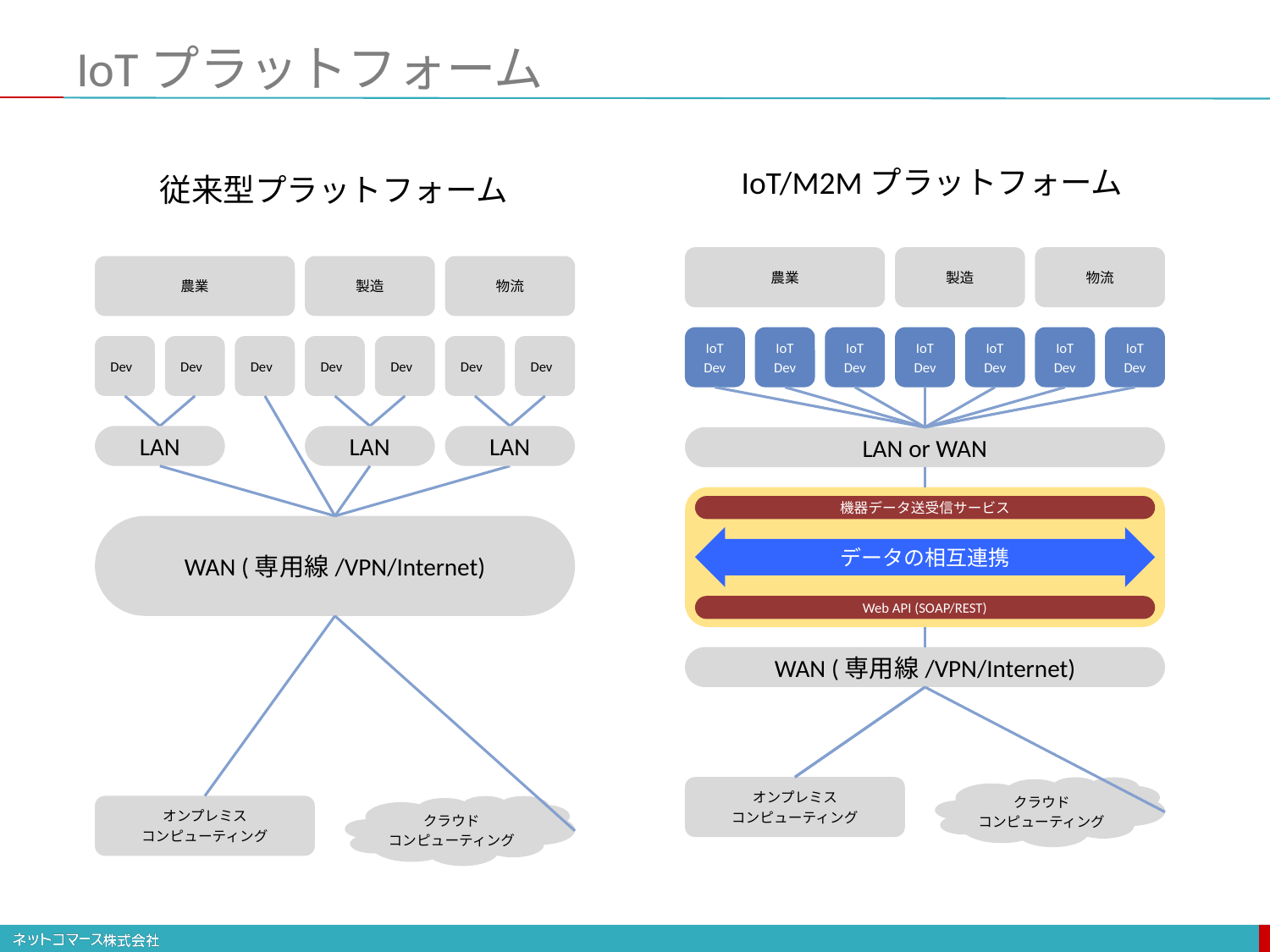

# IoTプラットフォーム
IoT/M2Mプラットフォーム
農業
製造
物流
IoT
Dev
IoT
Dev
IoT
Dev
IoT
Dev
IoT
Dev
IoT
Dev
IoT
Dev
LAN or WAN

機器データ送受信サービス
データの相互連携
Web API (SOAP/REST)
WAN (専用線/VPN/Internet)
オンプレミス
コンピューティング

クラウド
コンピューティング
従来型プラットフォーム
農業
製造
物流
Dev
Dev
Dev
Dev
Dev
Dev
Dev
LAN
LAN
LAN
WAN (専用線/VPN/Internet)
オンプレミス
コンピューティング

クラウド
コンピューティング